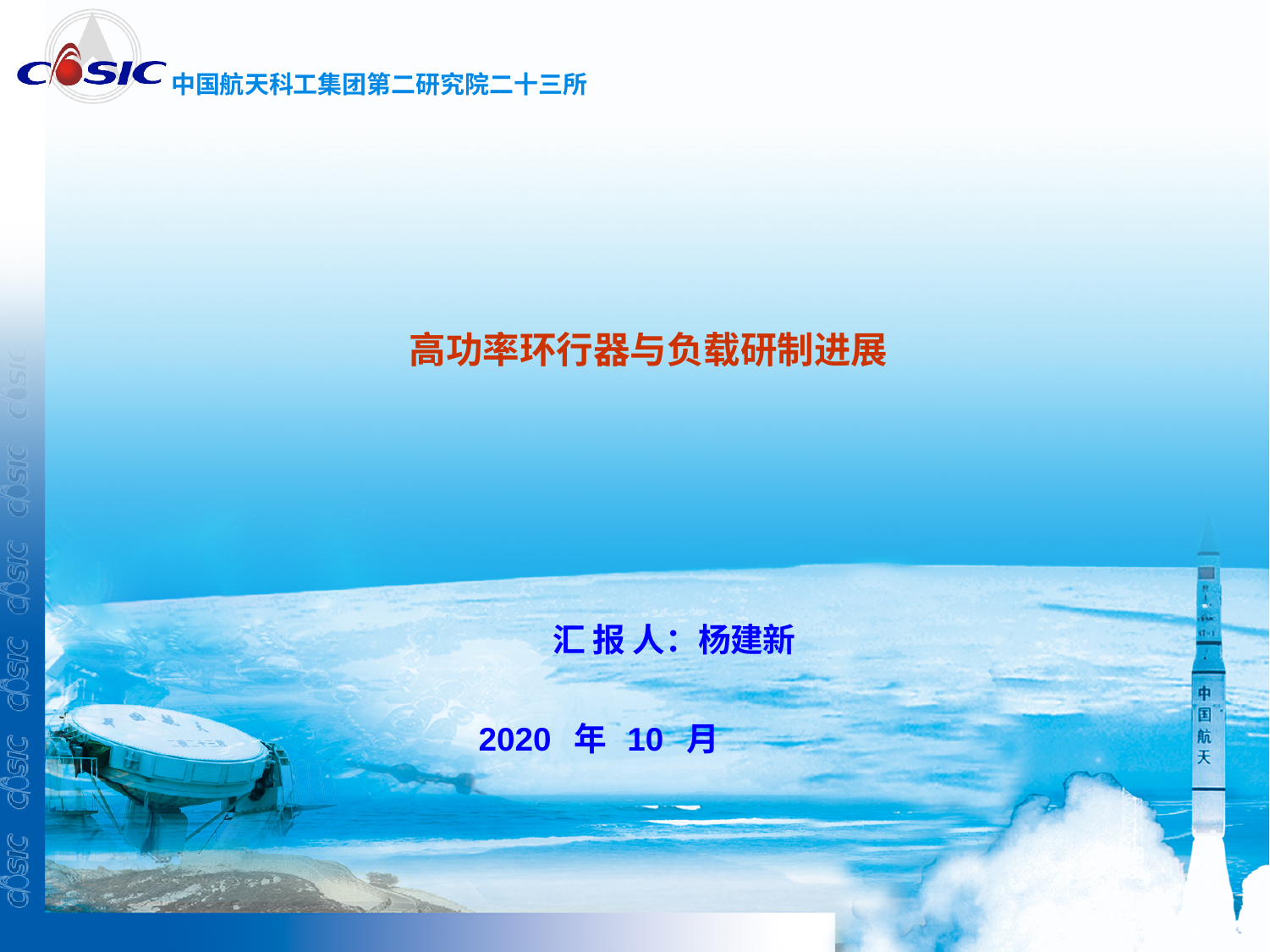

高功率环行器与负载研制进展
汇 报 人：杨建新
2020 年 10 月